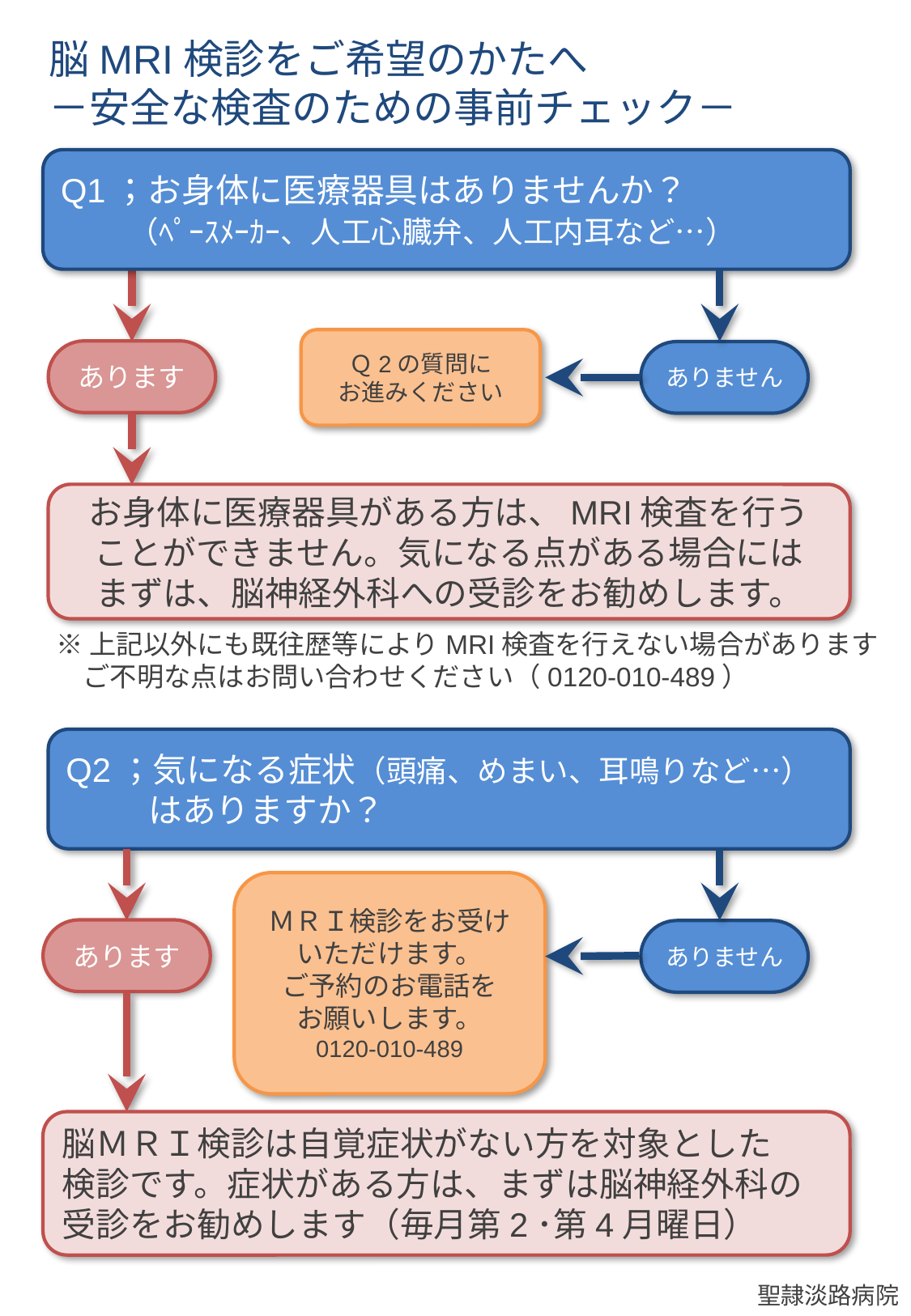

脳MRI検診をご希望のかたへ
－安全な検査のための事前チェック－
Q1；お身体に医療器具はありませんか？
　　（ﾍﾟｰｽﾒｰｶｰ、人工心臓弁、人工内耳など…）
Ｑ2の質問に
お進みください
あります
ありません
ありません
お身体に医療器具がある方は、MRI検査を行う
ことができません。気になる点がある場合には
まずは、脳神経外科への受診をお勧めします。
※上記以外にも既往歴等によりMRI検査を行えない場合があります
　ご不明な点はお問い合わせください（0120-010-489）
Q2；気になる症状（頭痛、めまい、耳鳴りなど…）
　　  はありますか？
ＭＲＩ検診をお受けいただけます。
ご予約のお電話を
お願いします。
0120-010-489
あります
ありません
脳ＭＲＩ検診は自覚症状がない方を対象とした
検診です。症状がある方は、まずは脳神経外科の受診をお勧めします（毎月第2･第4月曜日）
聖隷淡路病院